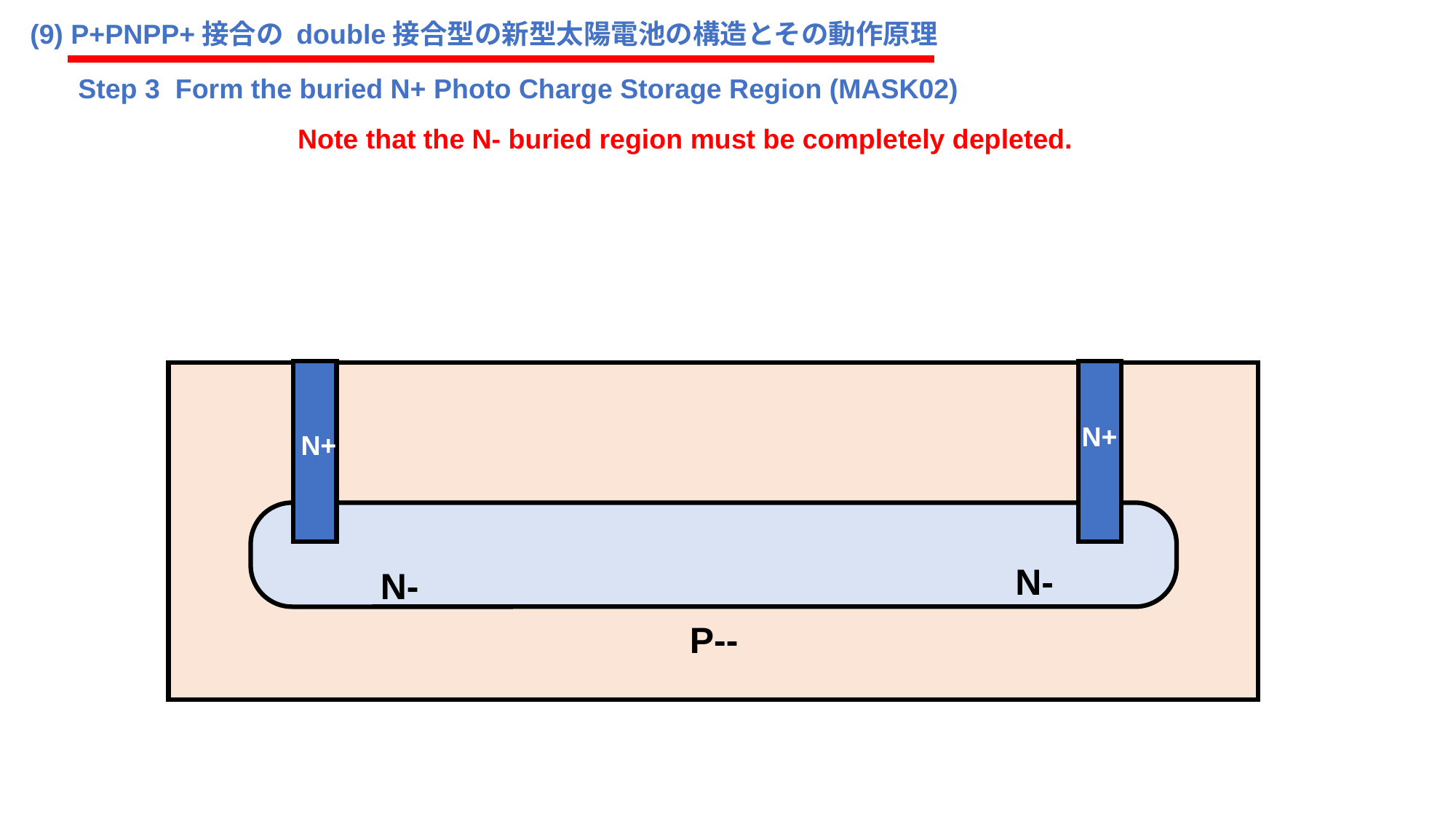

(9) P+PNPP+接合の double接合型の新型太陽電池の構造とその動作原理
Step 3  Form the buried N+ Photo Charge Storage Region (MASK02)
Note that the N- buried region must be completely depleted.

N+
N+

N-
N-
P--